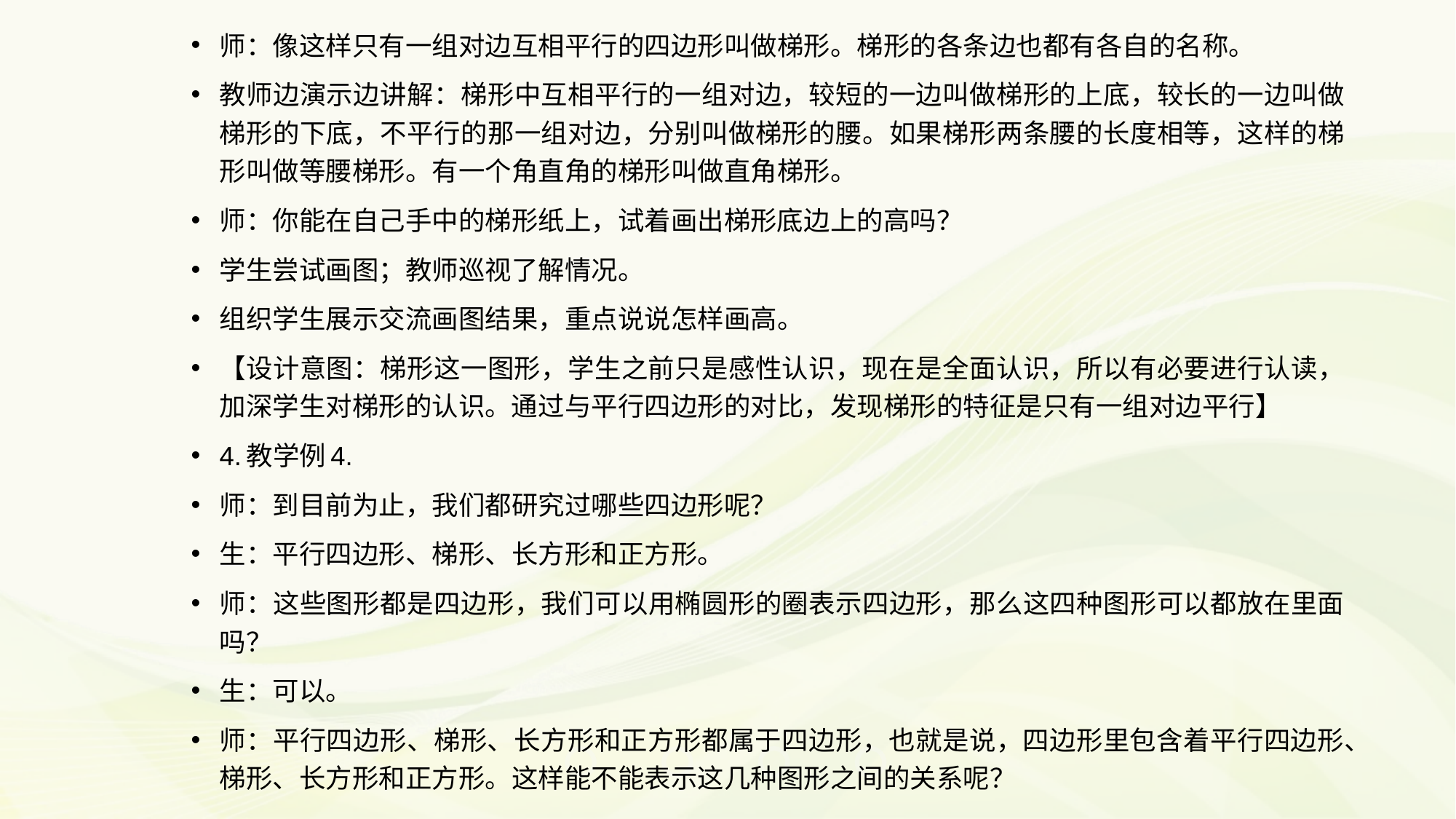

师：像这样只有一组对边互相平行的四边形叫做梯形。梯形的各条边也都有各自的名称。
教师边演示边讲解：梯形中互相平行的一组对边，较短的一边叫做梯形的上底，较长的一边叫做梯形的下底，不平行的那一组对边，分别叫做梯形的腰。如果梯形两条腰的长度相等，这样的梯形叫做等腰梯形。有一个角直角的梯形叫做直角梯形。
师：你能在自己手中的梯形纸上，试着画出梯形底边上的高吗？
学生尝试画图；教师巡视了解情况。
组织学生展示交流画图结果，重点说说怎样画高。
【设计意图：梯形这一图形，学生之前只是感性认识，现在是全面认识，所以有必要进行认读，加深学生对梯形的认识。通过与平行四边形的对比，发现梯形的特征是只有一组对边平行】
4.教学例4.
师：到目前为止，我们都研究过哪些四边形呢？
生：平行四边形、梯形、长方形和正方形。
师：这些图形都是四边形，我们可以用椭圆形的圈表示四边形，那么这四种图形可以都放在里面吗？
生：可以。
师：平行四边形、梯形、长方形和正方形都属于四边形，也就是说，四边形里包含着平行四边形、梯形、长方形和正方形。这样能不能表示这几种图形之间的关系呢？